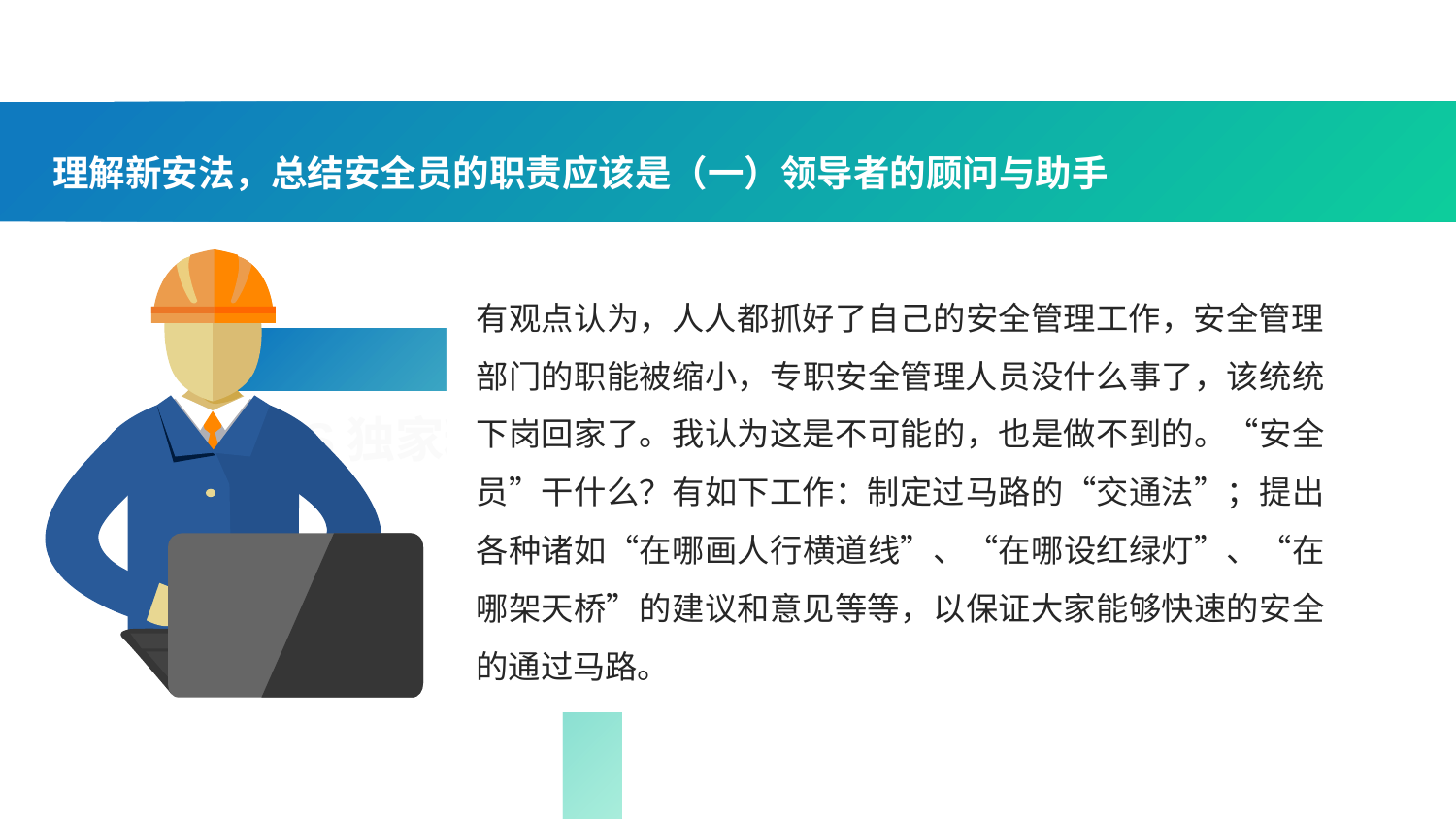

理解新安法，总结安全员的职责应该是（一）领导者的顾问与助手

有观点认为，人人都抓好了自己的安全管理工作，安全管理部门的职能被缩小，专职安全管理人员没什么事了，该统统下岗回家了。我认为这是不可能的，也是做不到的。“安全员”干什么？有如下工作：制定过马路的“交通法”；提出各种诸如“在哪画人行横道线”、“在哪设红绿灯”、“在哪架天桥”的建议和意见等等，以保证大家能够快速的安全的通过马路。